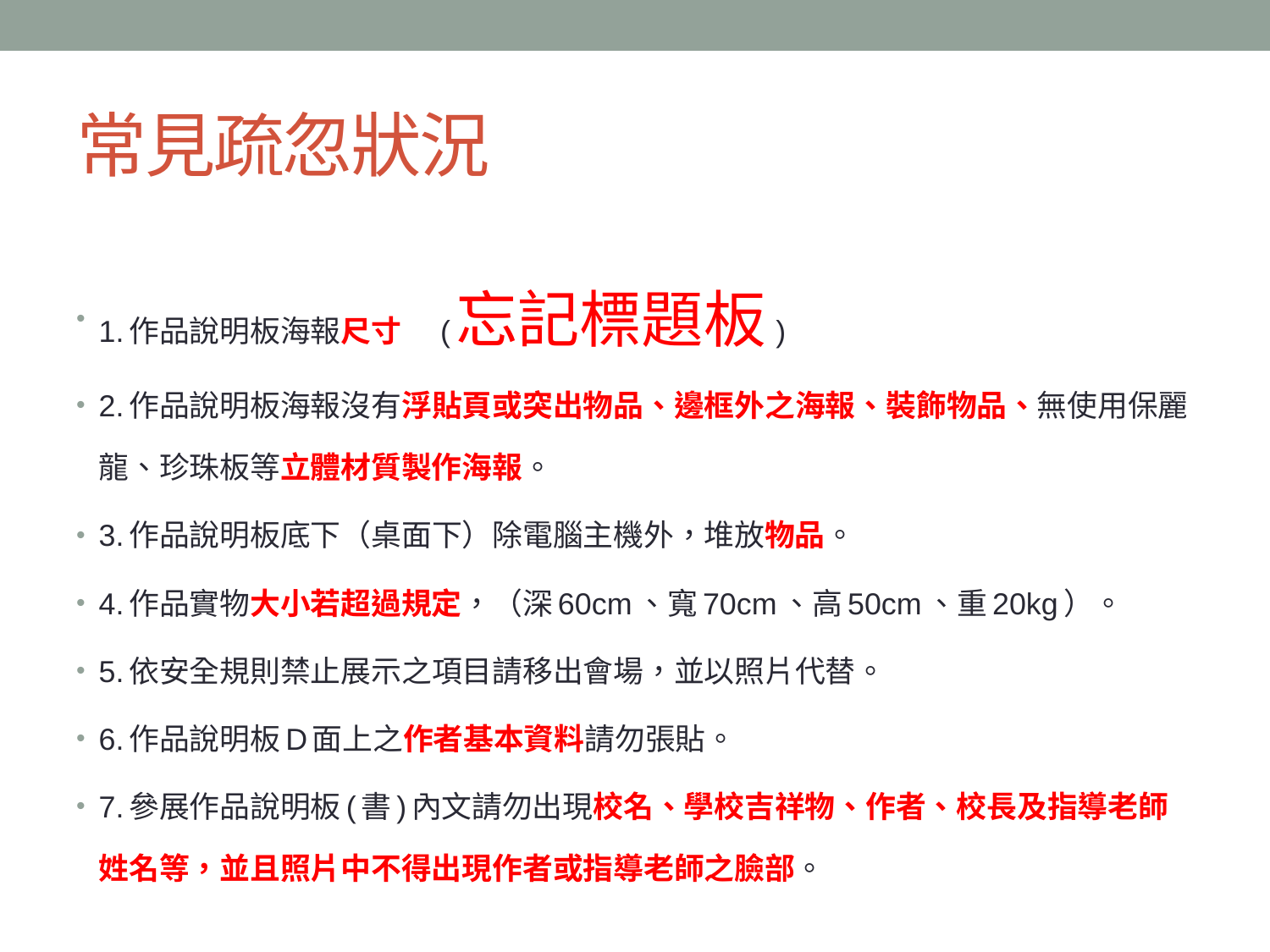

# 常見疏忽狀況
1.作品說明板海報尺寸     (忘記標題板)
2.作品說明板海報沒有浮貼頁或突出物品、邊框外之海報、裝飾物品、無使用保麗龍、珍珠板等立體材質製作海報。
3.作品說明板底下（桌面下）除電腦主機外，堆放物品。
4.作品實物大小若超過規定，（深60cm、寬70cm、高50cm、重20kg）。
5.依安全規則禁止展示之項目請移出會場，並以照片代替。
6.作品說明板D面上之作者基本資料請勿張貼。
7.參展作品說明板(書)內文請勿出現校名、學校吉祥物、作者、校長及指導老師姓名等，並且照片中不得出現作者或指導老師之臉部。